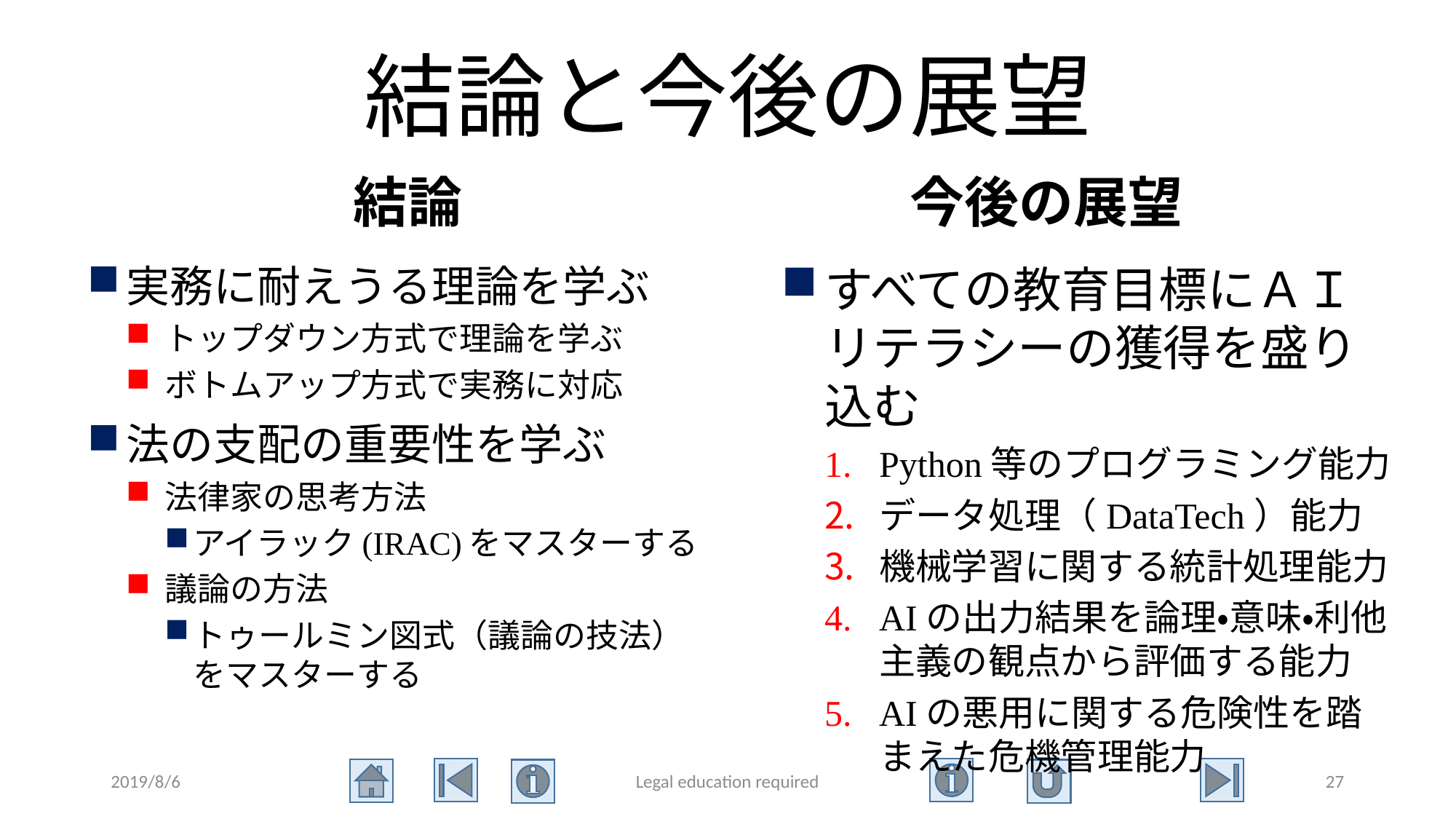

# 結論と今後の展望
結論
今後の展望
実務に耐えうる理論を学ぶ
トップダウン方式で理論を学ぶ
ボトムアップ方式で実務に対応
法の支配の重要性を学ぶ
法律家の思考方法
アイラック(IRAC)をマスターする
議論の方法
トゥールミン図式（議論の技法）をマスターする
すべての教育目標にＡＩリテラシーの獲得を盛り込む
Python等のプログラミング能力
データ処理（DataTech）能力
機械学習に関する統計処理能力
AIの出力結果を論理・意味・利他主義の観点から評価する能力
AIの悪用に関する危険性を踏まえた危機管理能力
2019/8/6
Legal education required
27